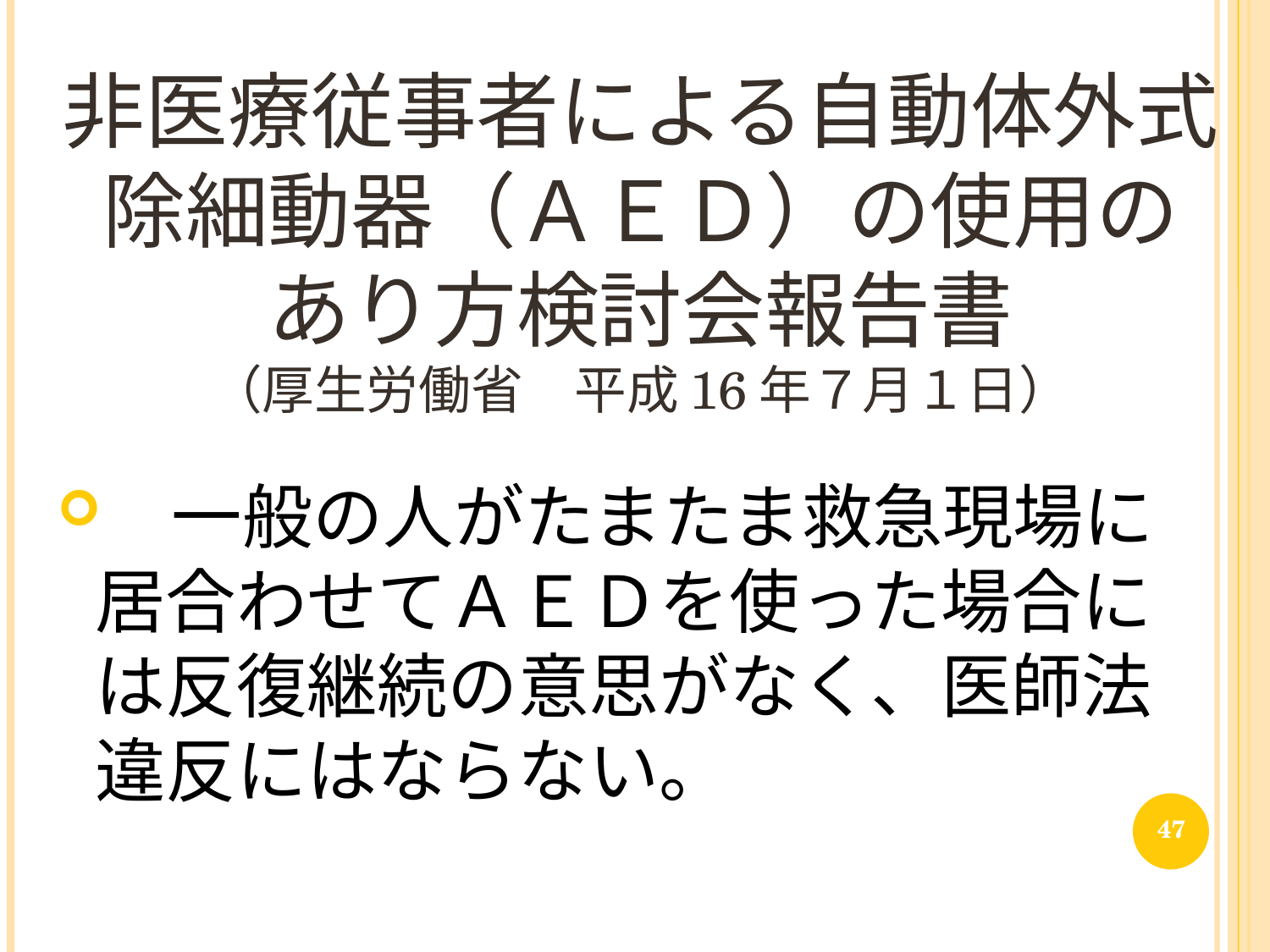

非医療従事者による自動体外式除細動器（ＡＥＤ）の使用の
あり方検討会報告書
（厚生労働省　平成16年７月１日）
　一般の人がたまたま救急現場に居合わせてＡＥＤを使った場合には反復継続の意思がなく、医師法違反にはならない。
47